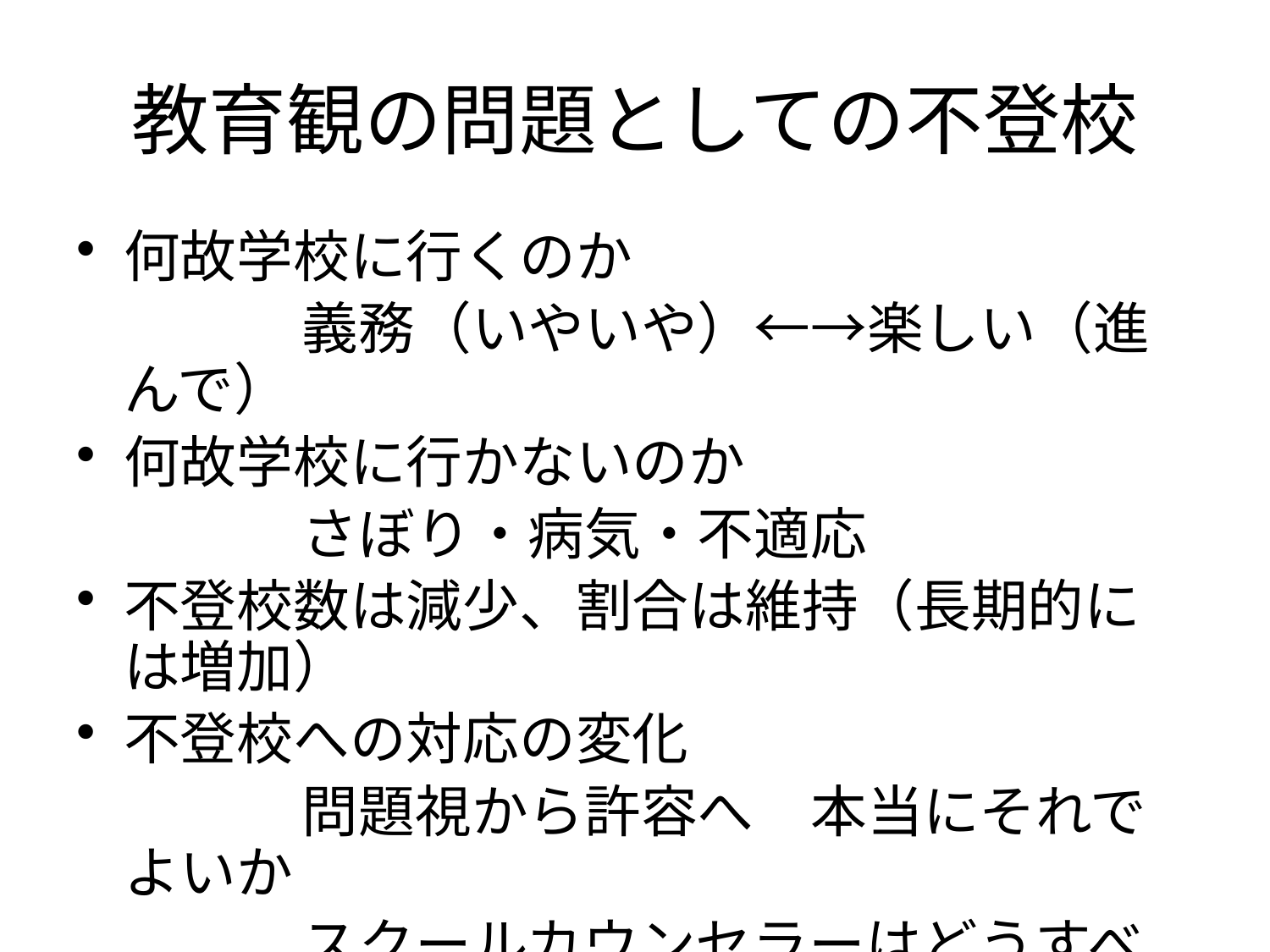

# 教育観の問題としての不登校
何故学校に行くのか
　　　　義務（いやいや）←→楽しい（進んで）
何故学校に行かないのか
　　　　さぼり・病気・不適応
不登校数は減少、割合は維持（長期的には増加）
不登校への対応の変化
　　　　問題視から許容へ　本当にそれでよいか
　　　　スクールカウンセラーはどうすべきか